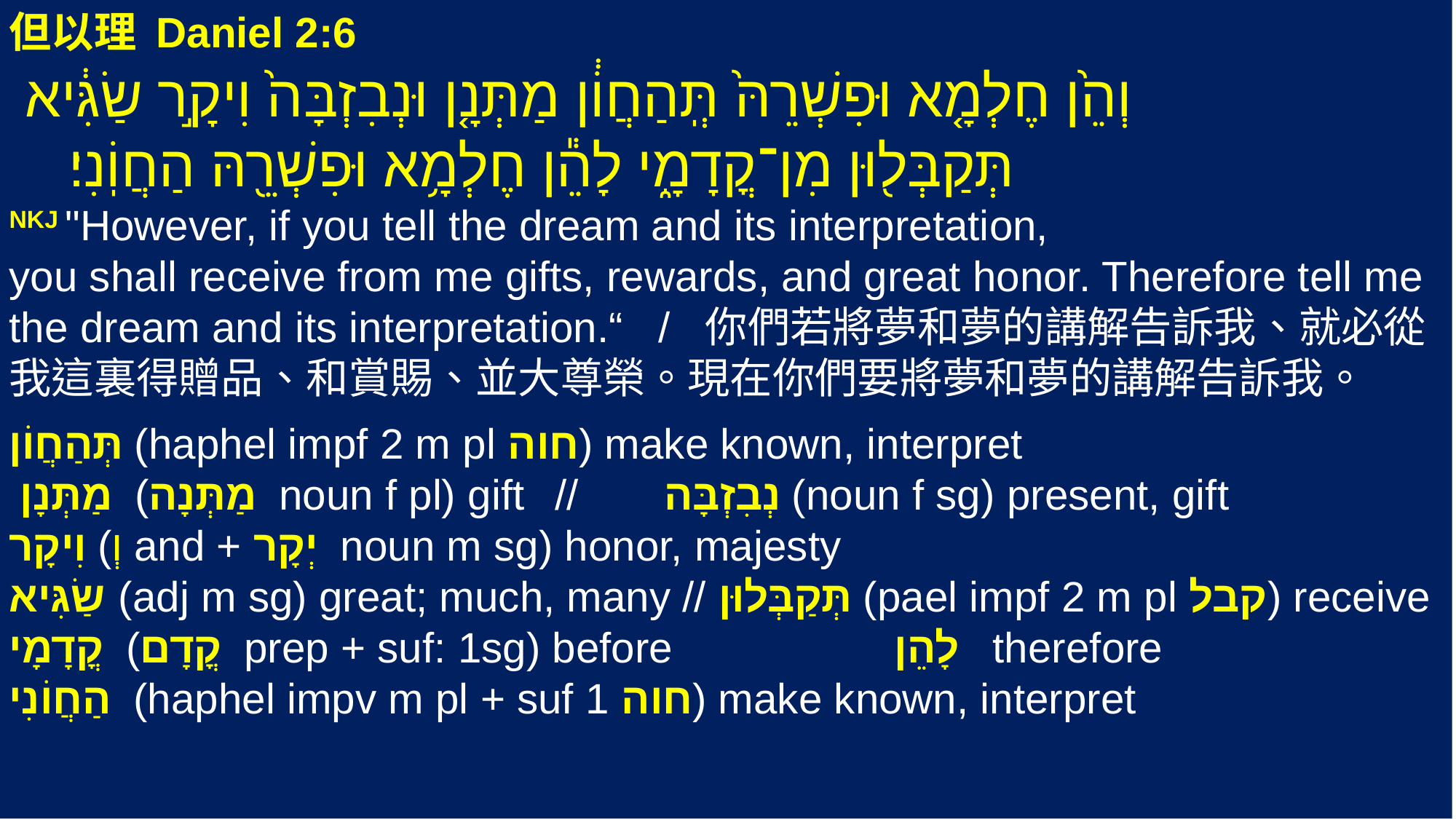

但以理 Daniel 2:6
‎ וְהֵ֙ן חֶלְמָ֤א וּפִשְׁרֵהּ֙ תְּֽהַחֲוֹ֔ן מַתְּנָ֤ן וּנְבִזְבָּה֙ וִיקָ֣ר שַׂגִּ֔יא
 תְּקַבְּל֖וּן מִן־קֳדָמָ֑י לָהֵ֕ן חֶלְמָ֥א וּפִשְׁרֵ֖הּ הַחֲוֹֽנִי׃
NKJ "However, if you tell the dream and its interpretation,
you shall receive from me gifts, rewards, and great honor. Therefore tell me the dream and its interpretation.“   /  你們若將夢和夢的講解告訴我、就必從我這裏得贈品、和賞賜、並大尊榮。現在你們要將夢和夢的講解告訴我。

תְּהַחֲוֹן (haphel impf 2 m pl חוה) make known, interpret
 מַתְּנָן  (מַתְּנָה  noun f pl) gift  	//	נְבִזְבָּה (noun f sg) present, gift
וִיקָר (וְ and + יְקָר  noun m sg) honor, majesty
שַׂגִּיא 	(adj m sg) great; much, many // תְּקַבְּלוּן (pael impf 2 m pl קבל) receive
קֳדָמָי  (קֳדָם  prep + suf: 1sg) before		 לָהֵן   therefore
הַחֲוֹנִי  (haphel impv m pl + suf 1 חוה) make known, interpret